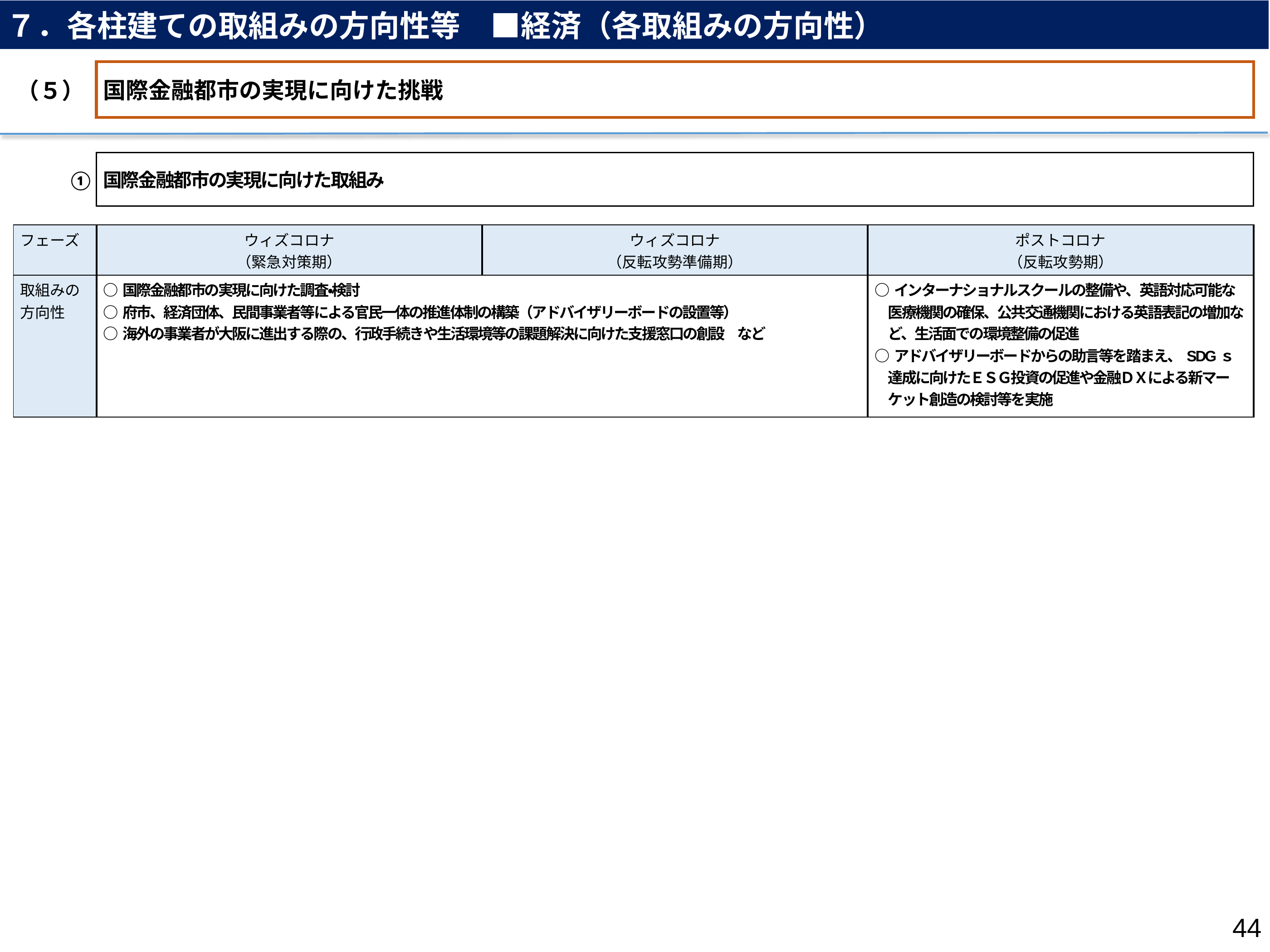

７．各柱建ての取組みの方向性等　■経済（各取組みの方向性）
国際金融都市の実現に向けた挑戦
（５）
国際金融都市の実現に向けた取組み
①
| フェーズ | ウィズコロナ （緊急対策期） | ウィズコロナ （反転攻勢準備期） | ポストコロナ （反転攻勢期） |
| --- | --- | --- | --- |
| 取組みの 方向性 | ○国際金融都市の実現に向けた調査・検討 ○府市、経済団体、民間事業者等による官民一体の推進体制の構築（アドバイザリーボードの設置等） ○海外の事業者が大阪に進出する際の、行政手続きや生活環境等の課題解決に向けた支援窓口の創設　など |  | ○インターナショナルスクールの整備や、英語対応可能な医療機関の確保、公共交通機関における英語表記の増加など、生活面での環境整備の促進 ○アドバイザリーボードからの助言等を踏まえ、SDGｓ達成に向けたＥＳＧ投資の促進や金融ＤＸによる新マーケット創造の検討等を実施 |
44